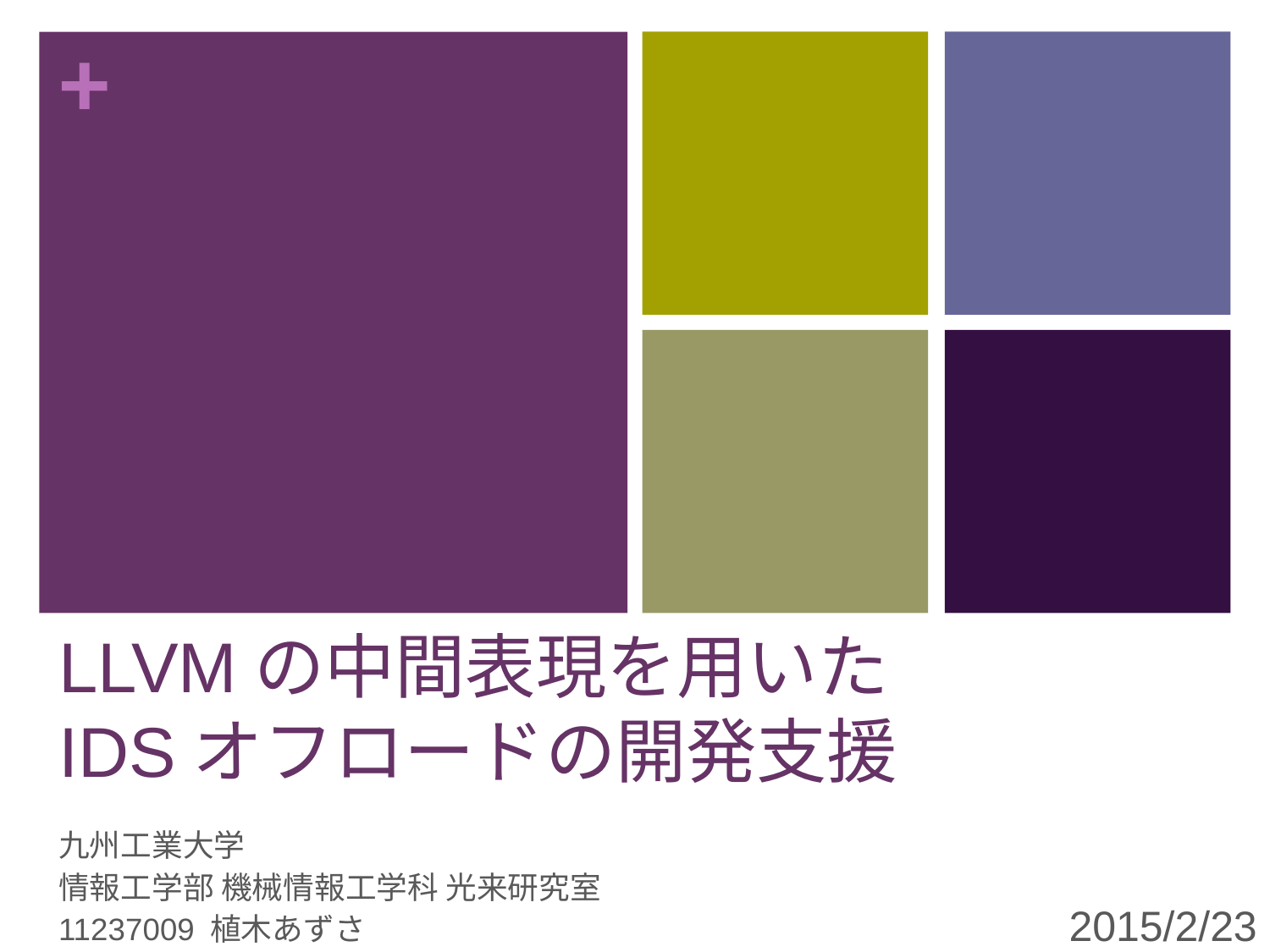

# LLVMの中間表現を用いた IDSオフロードの開発支援
九州工業大学
情報工学部 機械情報工学科 光来研究室
11237009 植木あずさ
2015/2/23